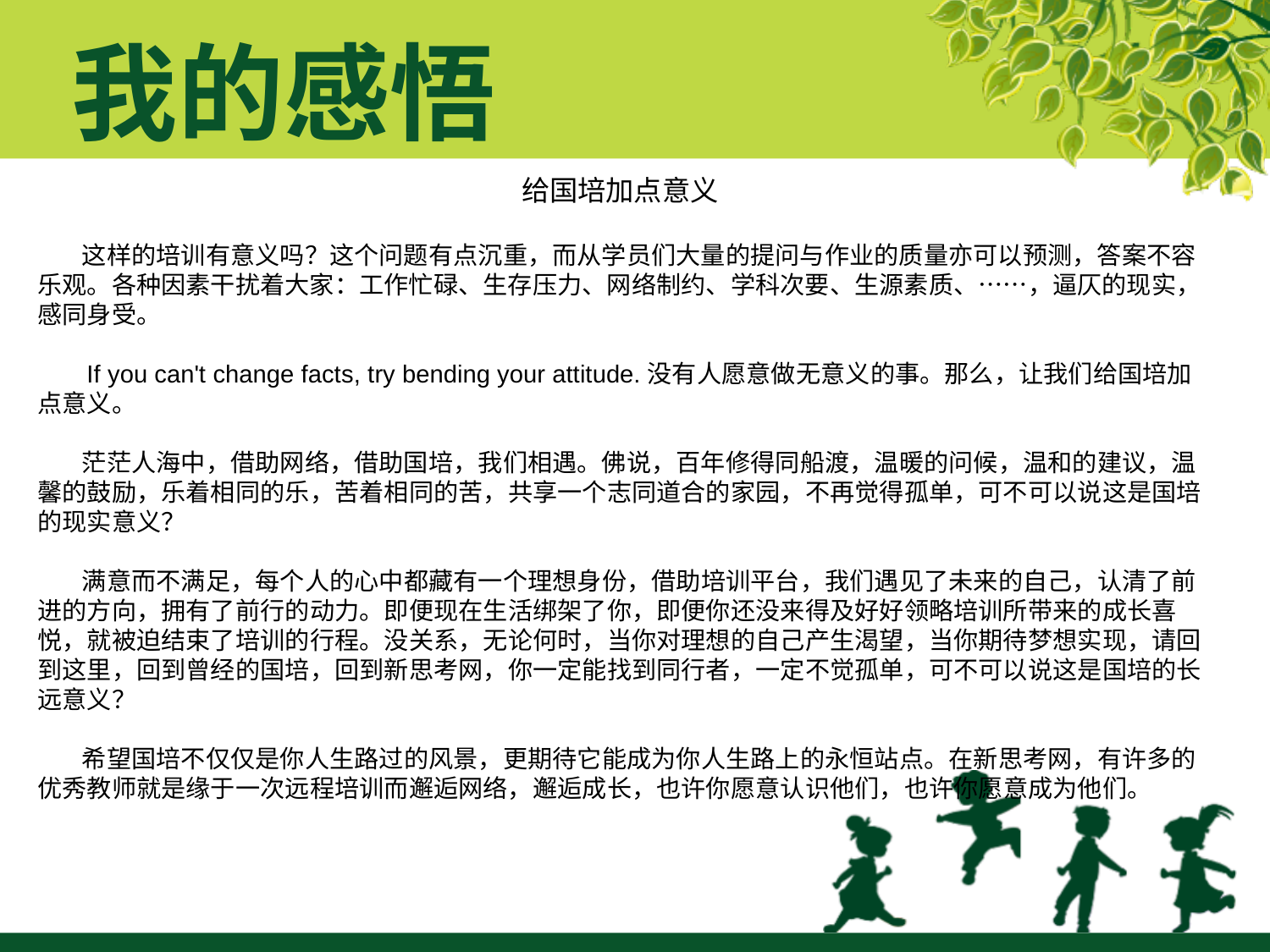

#
我的感悟
给国培加点意义

       这样的培训有意义吗？这个问题有点沉重，而从学员们大量的提问与作业的质量亦可以预测，答案不容乐观。各种因素干扰着大家：工作忙碌、生存压力、网络制约、学科次要、生源素质、……，逼仄的现实，感同身受。

       If you can't change facts, try bending your attitude.没有人愿意做无意义的事。那么，让我们给国培加点意义。

       茫茫人海中，借助网络，借助国培，我们相遇。佛说，百年修得同船渡，温暖的问候，温和的建议，温馨的鼓励，乐着相同的乐，苦着相同的苦，共享一个志同道合的家园，不再觉得孤单，可不可以说这是国培的现实意义？

       满意而不满足，每个人的心中都藏有一个理想身份，借助培训平台，我们遇见了未来的自己，认清了前进的方向，拥有了前行的动力。即便现在生活绑架了你，即便你还没来得及好好领略培训所带来的成长喜悦，就被迫结束了培训的行程。没关系，无论何时，当你对理想的自己产生渴望，当你期待梦想实现，请回到这里，回到曾经的国培，回到新思考网，你一定能找到同行者，一定不觉孤单，可不可以说这是国培的长远意义？

       希望国培不仅仅是你人生路过的风景，更期待它能成为你人生路上的永恒站点。在新思考网，有许多的优秀教师就是缘于一次远程培训而邂逅网络，邂逅成长，也许你愿意认识他们，也许你愿意成为他们。